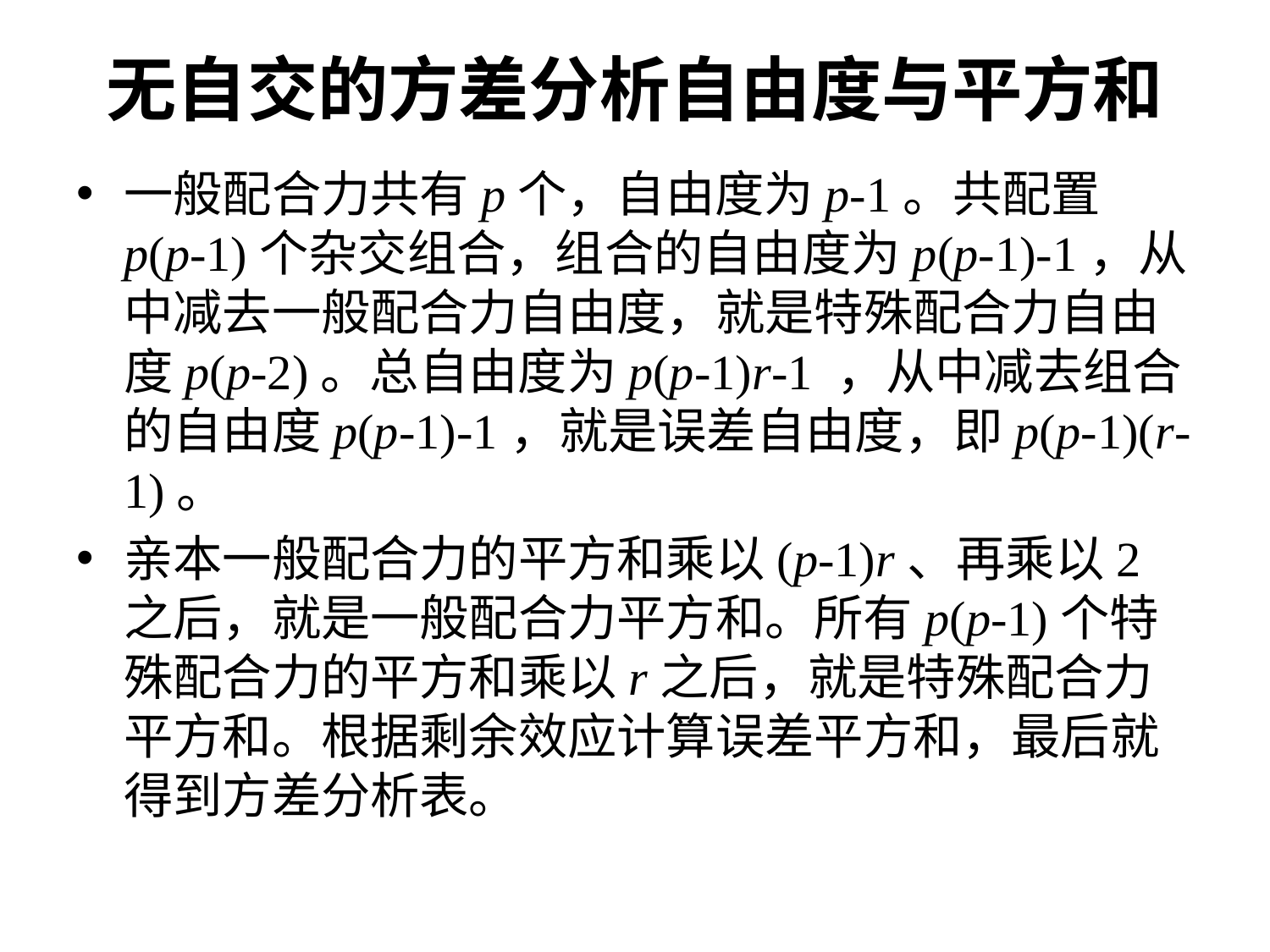

# 无自交的方差分析自由度与平方和
一般配合力共有p个，自由度为p-1。共配置p(p-1)个杂交组合，组合的自由度为p(p-1)-1，从中减去一般配合力自由度，就是特殊配合力自由度p(p-2)。总自由度为p(p-1)r-1 ，从中减去组合的自由度p(p-1)-1，就是误差自由度，即p(p-1)(r-1)。
亲本一般配合力的平方和乘以(p-1)r、再乘以2之后，就是一般配合力平方和。所有p(p-1)个特殊配合力的平方和乘以r之后，就是特殊配合力平方和。根据剩余效应计算误差平方和，最后就得到方差分析表。